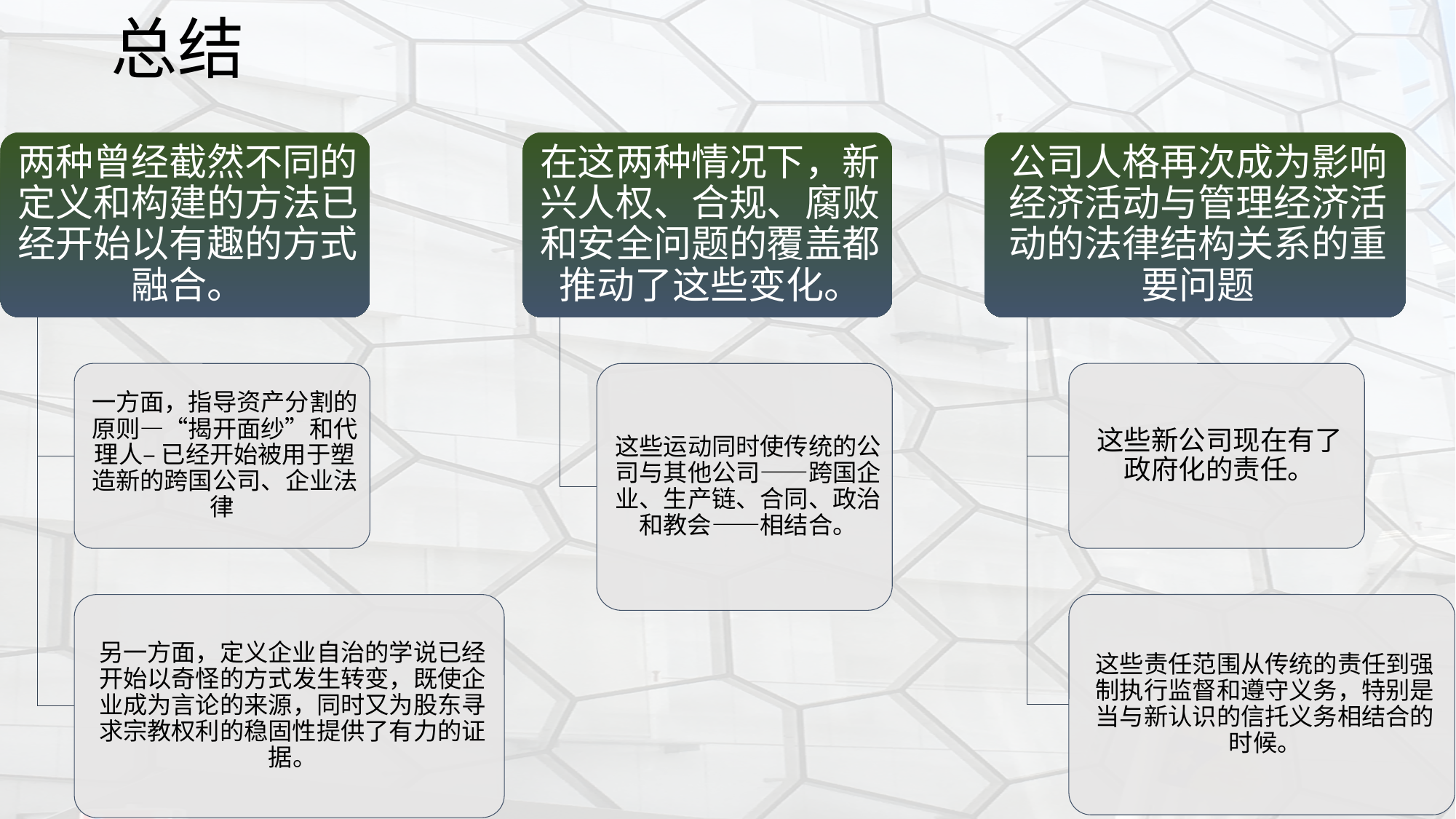

# 总结
两种曾经截然不同的定义和构建的方法已经开始以有趣的方式融合。
一方面，指导资产分割的原则—“揭开面纱”和代理人– 已经开始被用于塑造新的跨国公司、企业法律
另一方面，定义企业自治的学说已经开始以奇怪的方式发生转变，既使企业成为言论的来源，同时又为股东寻求宗教权利的稳固性提供了有力的证据。
在这两种情况下，新兴人权、合规、腐败和安全问题的覆盖都推动了这些变化。
这些运动同时使传统的公司与其他公司——跨国企业、生产链、合同、政治和教会——相结合。
公司人格再次成为影响经济活动与管理经济活动的法律结构关系的重要问题
这些新公司现在有了政府化的责任。
这些责任范围从传统的责任到强制执行监督和遵守义务，特别是当与新认识的信托义务相结合的时候。